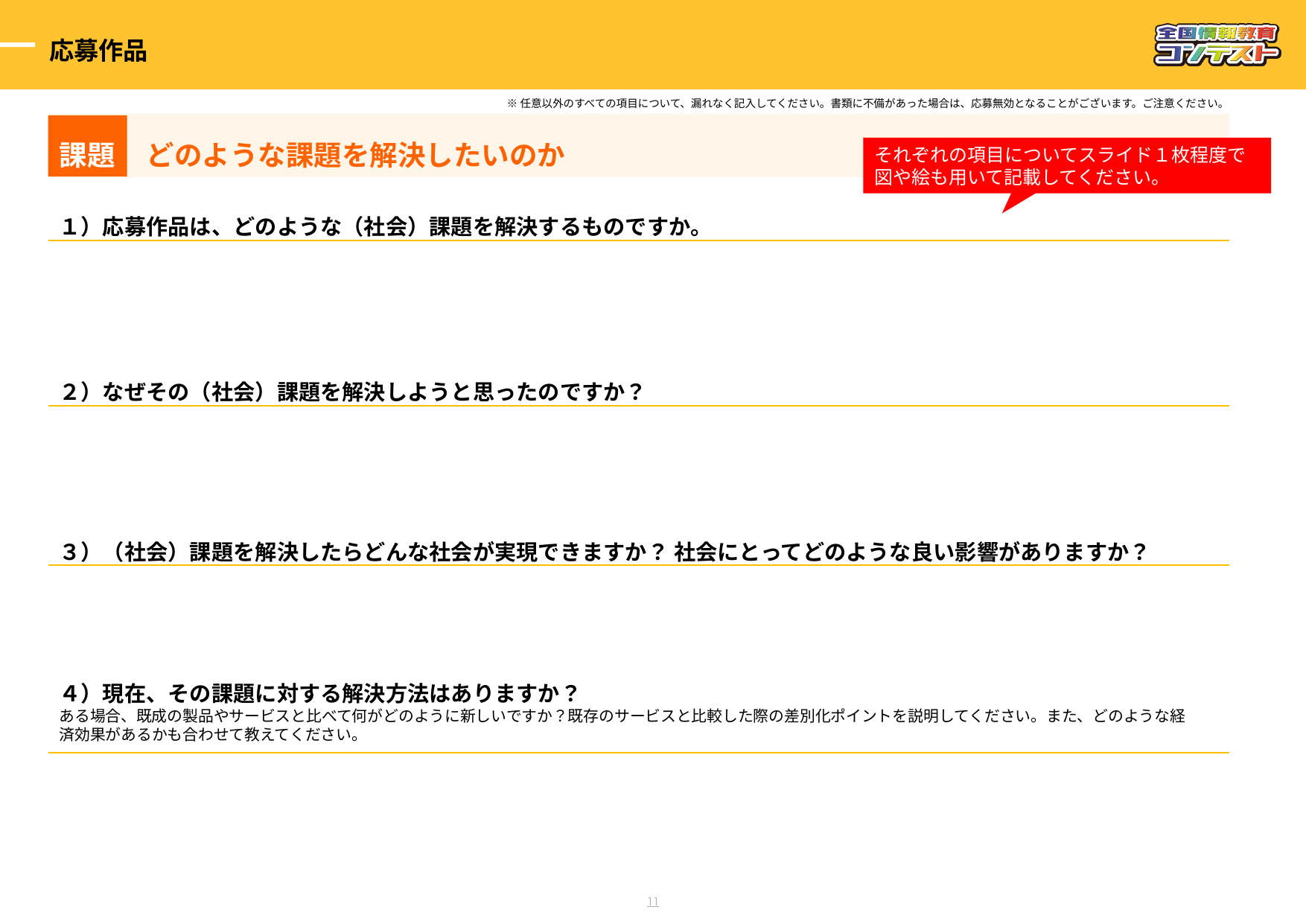

応募作品
※任意以外のすべての項目について、漏れなく記入してください。書類に不備があった場合は、応募無効となることがございます。ご注意ください。

課題
どのような課題を解決したいのか
それぞれの項目についてスライド１枚程度で図や絵も用いて記載してください。

１）応募作品は、どのような（社会）課題を解決するものですか。
２）なぜその（社会）課題を解決しようと思ったのですか？
３）（社会）課題を解決したらどんな社会が実現できますか？ 社会にとってどのような良い影響がありますか？
４）現在、その課題に対する解決方法はありますか？
ある場合、既成の製品やサービスと比べて何がどのように新しいですか？既存のサービスと比較した際の差別化ポイントを説明してください。また、どのような経済効果があるかも合わせて教えてください。
11